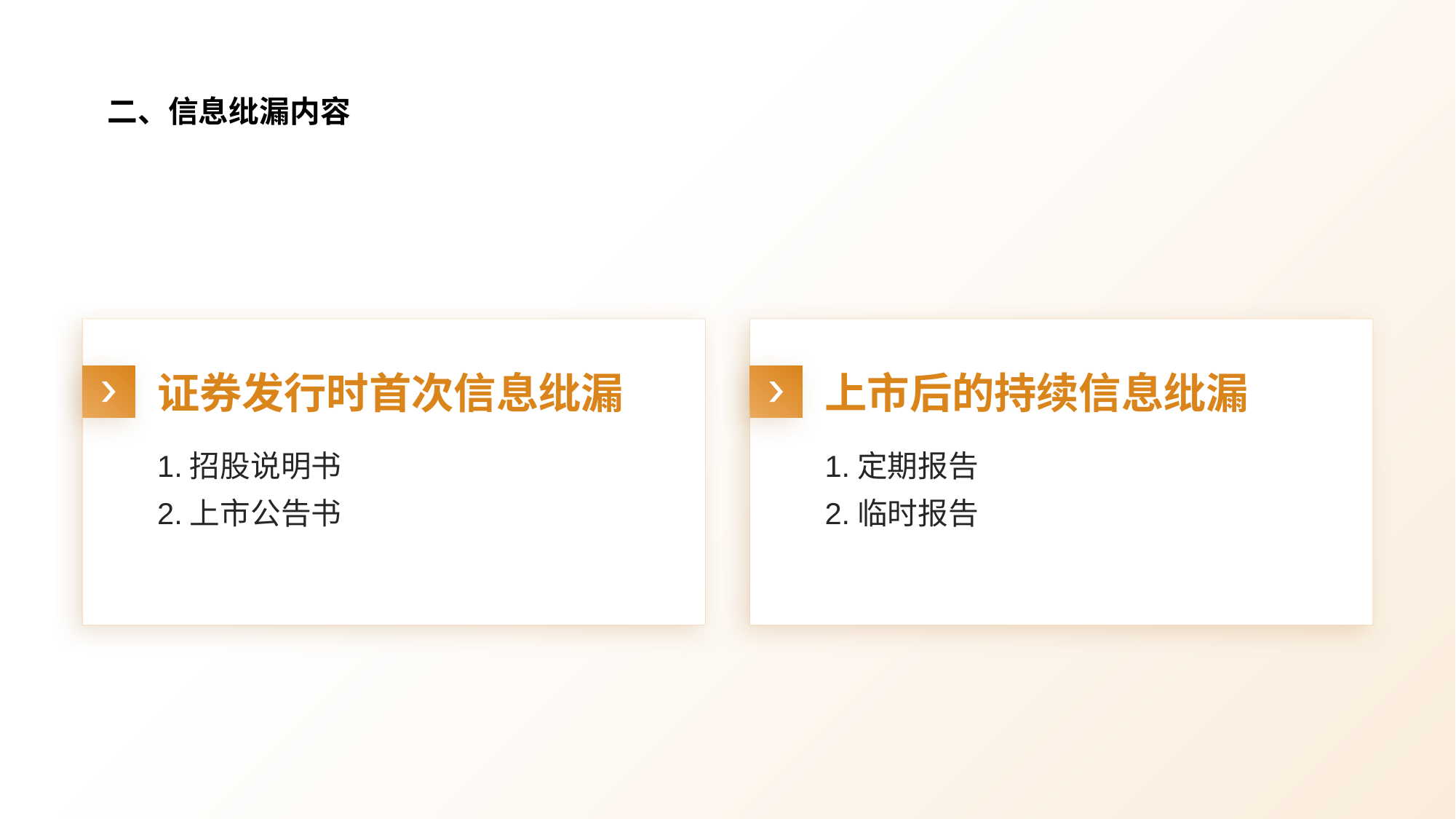

# 二、信息纰漏内容

证券发行时首次信息纰漏
上市后的持续信息纰漏

1.招股说明书
2.上市公告书
1.定期报告
2.临时报告